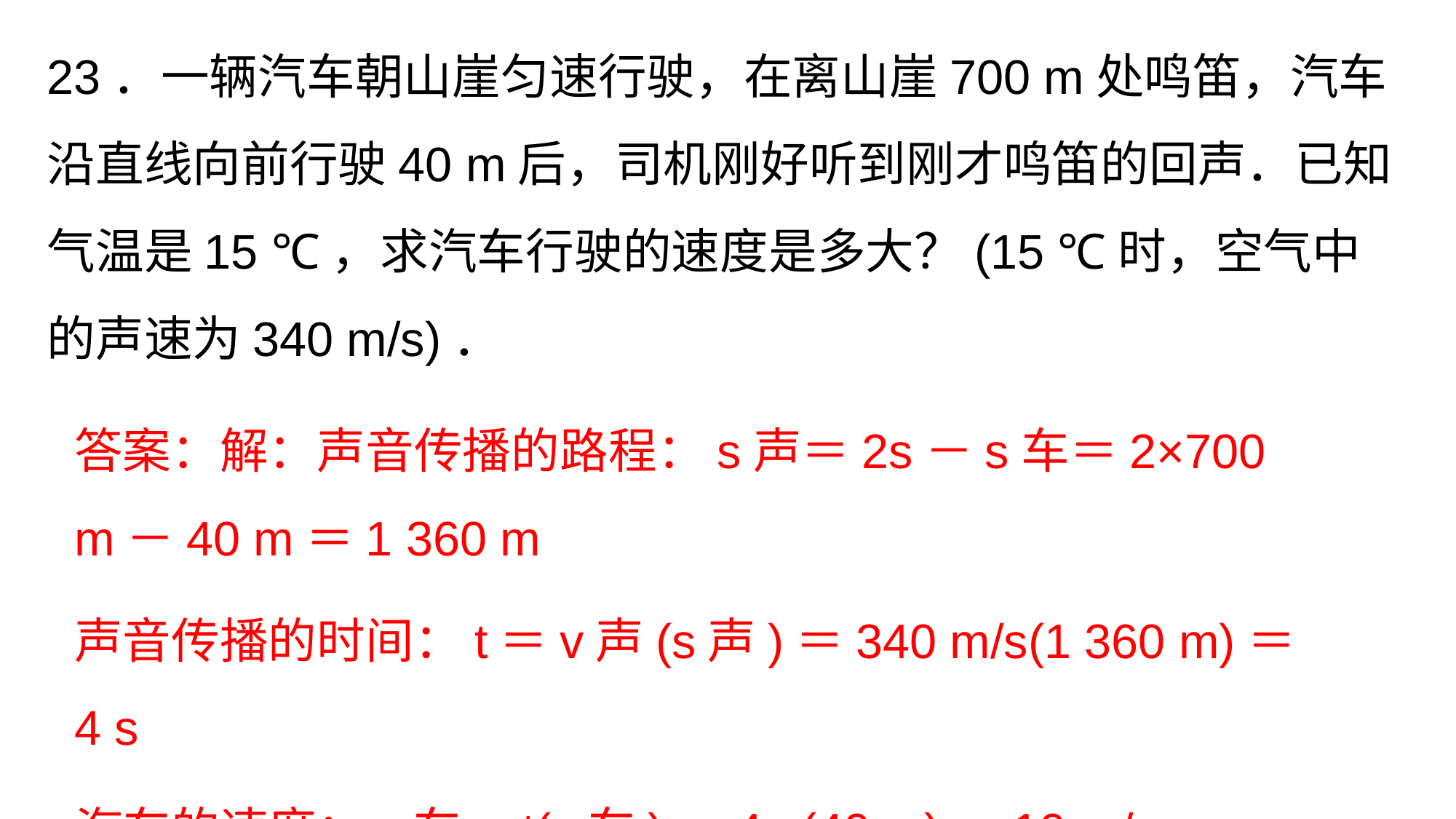

23．一辆汽车朝山崖匀速行驶，在离山崖700 m处鸣笛，汽车沿直线向前行驶40 m后，司机刚好听到刚才鸣笛的回声．已知气温是15 ℃，求汽车行驶的速度是多大？(15 ℃时，空气中的声速为340 m/s)．
答案：解：声音传播的路程：s声＝2s－s车＝2×700 m－40 m＝1 360 m
声音传播的时间：t＝v声(s声)＝340 m/s(1 360 m)＝4 s
汽车的速度：v车＝t(s车)＝4 s(40 m)＝10 m/s